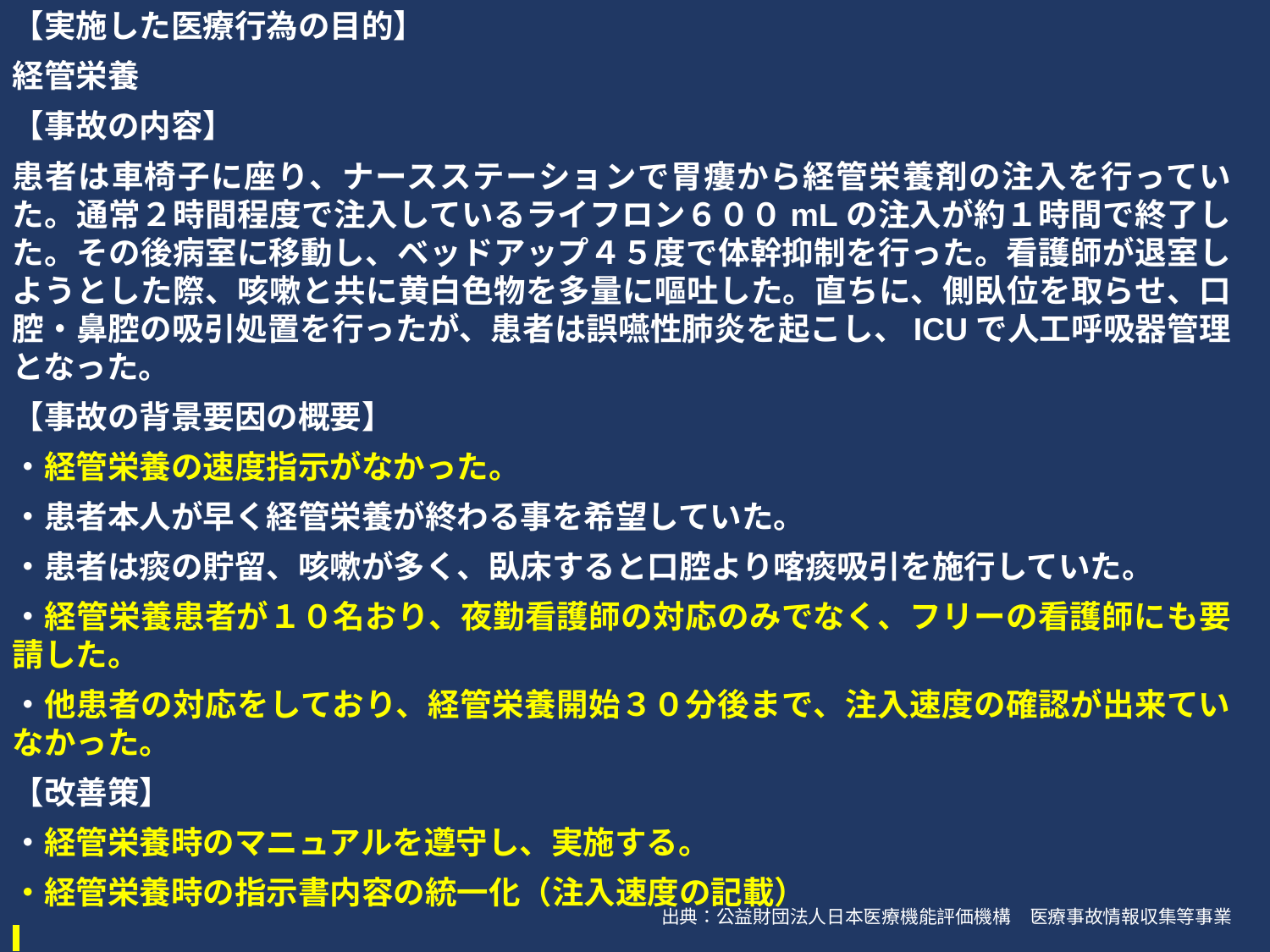

【実施した医療行為の目的】
経管栄養
【事故の内容】
患者は車椅子に座り、ナースステーションで胃瘻から経管栄養剤の注入を行っていた。通常２時間程度で注入しているライフロン６００mLの注入が約１時間で終了した。その後病室に移動し、ベッドアップ４５度で体幹抑制を行った。看護師が退室しようとした際、咳嗽と共に黄白色物を多量に嘔吐した。直ちに、側臥位を取らせ、口腔・鼻腔の吸引処置を行ったが、患者は誤嚥性肺炎を起こし、ICUで人工呼吸器管理となった。
【事故の背景要因の概要】
・経管栄養の速度指示がなかった。
・患者本人が早く経管栄養が終わる事を希望していた。
・患者は痰の貯留、咳嗽が多く、臥床すると口腔より喀痰吸引を施行していた。
・経管栄養患者が１０名おり、夜勤看護師の対応のみでなく、フリーの看護師にも要請した。
・他患者の対応をしており、経管栄養開始３０分後まで、注入速度の確認が出来ていなかった。
【改善策】
・経管栄養時のマニュアルを遵守し、実施する。
・経管栄養時の指示書内容の統一化（注入速度の記載）

出典：公益財団法人日本医療機能評価機構　医療事故情報収集等事業